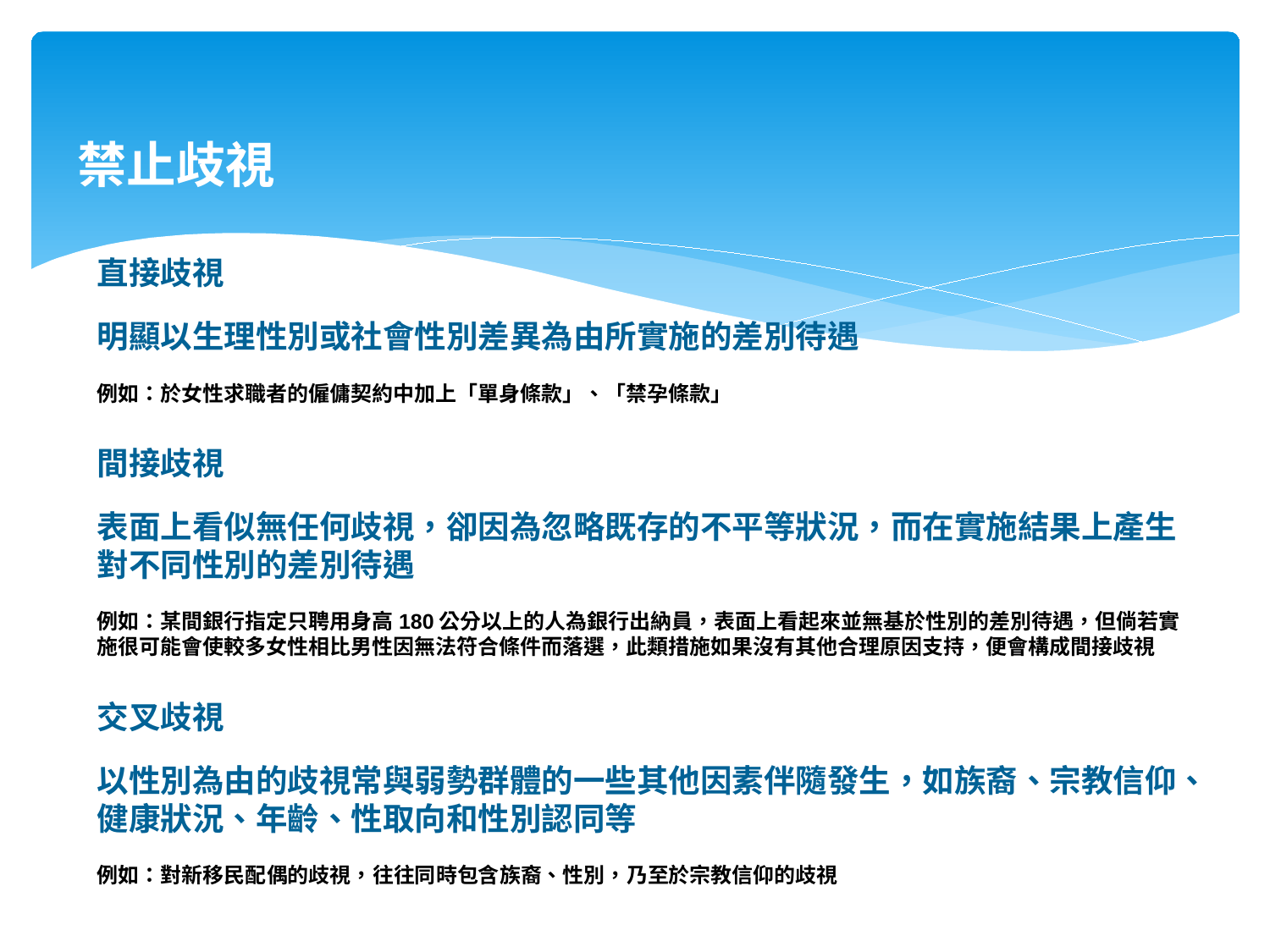

# 禁止歧視
直接歧視

明顯以生理性別或社會性別差異為由所實施的差別待遇

例如：於女性求職者的僱傭契約中加上「單身條款」、「禁孕條款」

間接歧視

表面上看似無任何歧視，卻因為忽略既存的不平等狀況，而在實施結果上產生對不同性別的差別待遇

例如：某間銀行指定只聘用身高180公分以上的人為銀行出納員，表面上看起來並無基於性別的差別待遇，但倘若實施很可能會使較多女性相比男性因無法符合條件而落選，此類措施如果沒有其他合理原因支持，便會構成間接歧視

交叉歧視

以性別為由的歧視常與弱勢群體的一些其他因素伴隨發生，如族裔、宗教信仰、健康狀況、年齡、性取向和性別認同等

例如：對新移民配偶的歧視，往往同時包含族裔、性別，乃至於宗教信仰的歧視